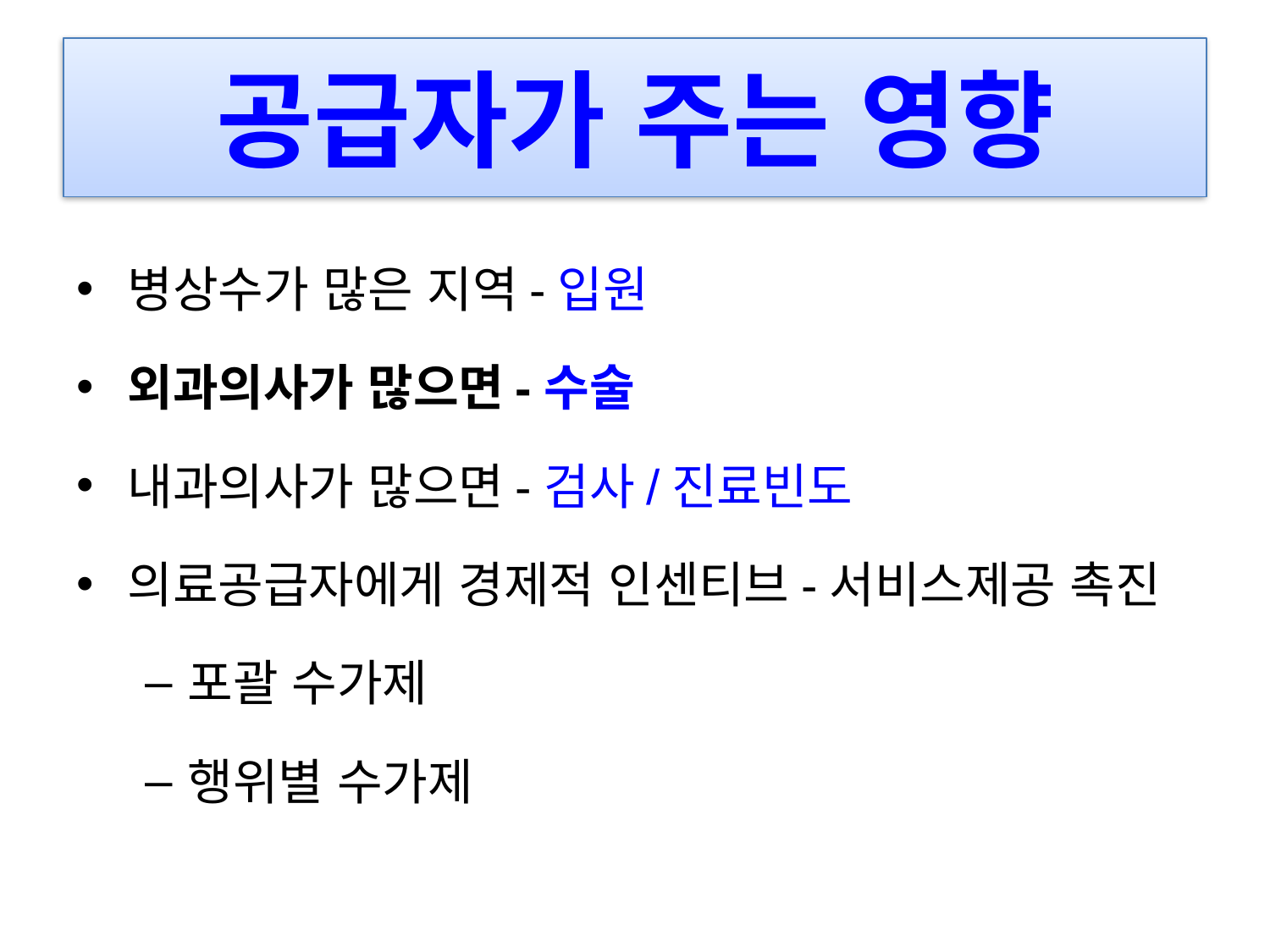

# 공급자가 주는 영향
병상수가 많은 지역-입원
외과의사가 많으면-수술
내과의사가 많으면-검사/진료빈도
의료공급자에게 경제적 인센티브-서비스제공 촉진
포괄 수가제
행위별 수가제